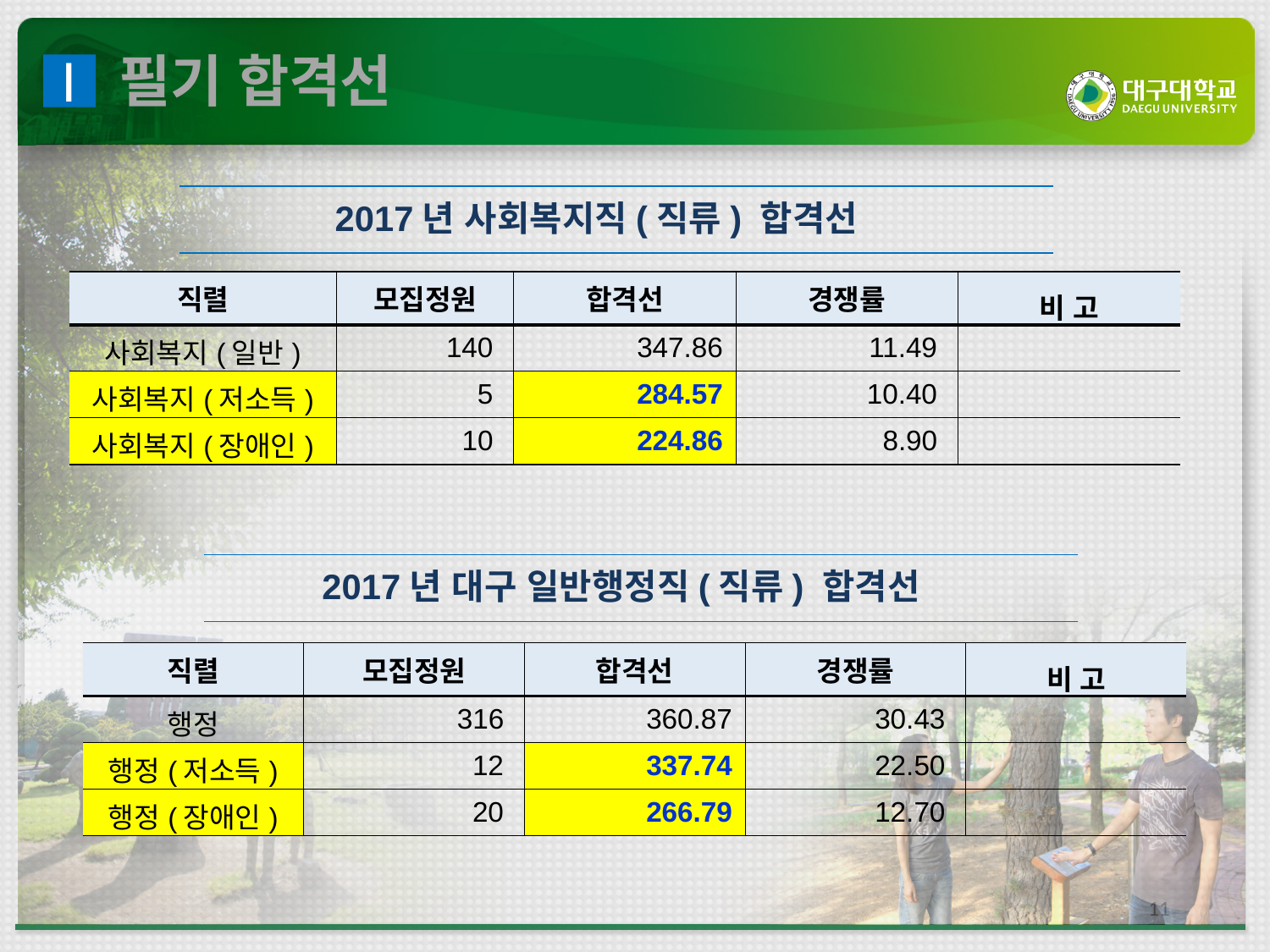

필기 합격선
Ⅰ

2017년 사회복지직(직류) 합격선
| 직렬 | 모집정원 | 합격선 | 경쟁률 | 비 고 |
| --- | --- | --- | --- | --- |
| 사회복지(일반) | 140 | 347.86 | 11.49 |  |
| 사회복지(저소득) | 5 | 284.57 | 10.40 |  |
| 사회복지(장애인) | 10 | 224.86 | 8.90 |  |

2017년 대구 일반행정직(직류) 합격선
| 직렬 | 모집정원 | 합격선 | 경쟁률 | 비 고 |
| --- | --- | --- | --- | --- |
| 행정 | 316 | 360.87 | 30.43 |  |
| 행정(저소득) | 12 | 337.74 | 22.50 |  |
| 행정(장애인) | 20 | 266.79 | 12.70 |  |
11